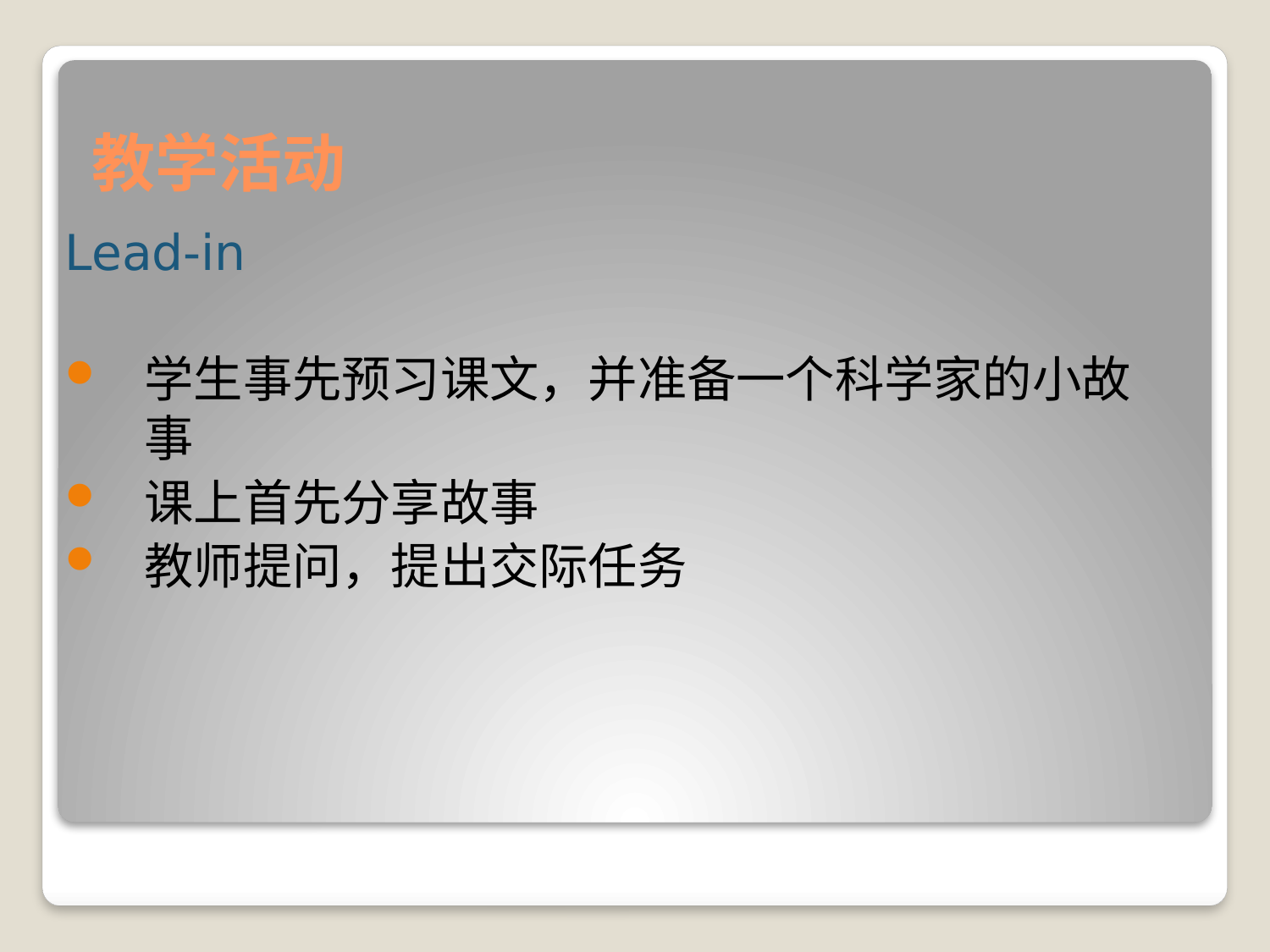

# 教学活动
Lead-in

学生事先预习课文，并准备一个科学家的小故事
课上首先分享故事
教师提问，提出交际任务